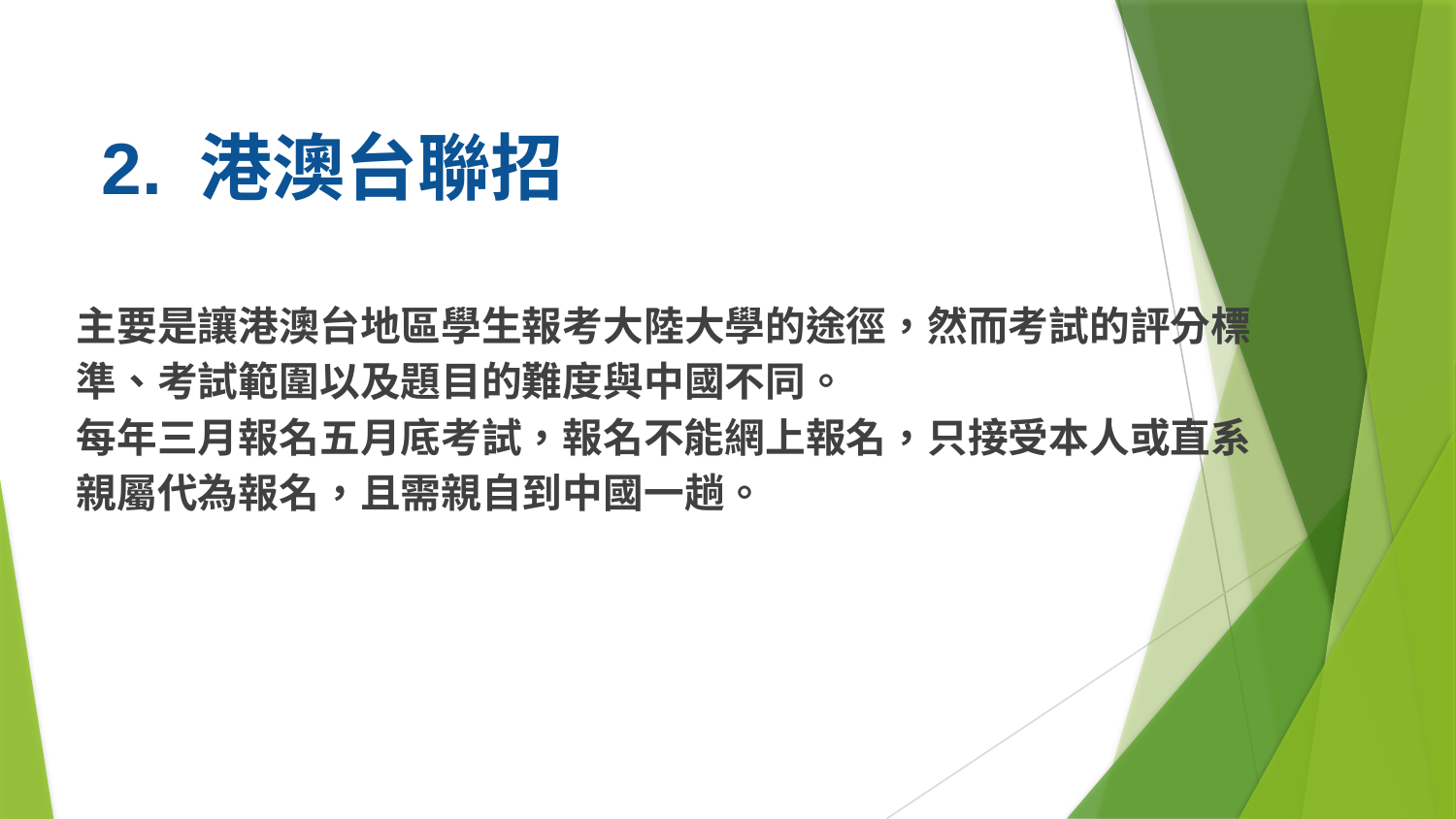

# 2. 港澳台聯招

主要是讓港澳台地區學生報考大陸大學的途徑，然而考試的評分標準、考試範圍以及題目的難度與中國不同。
每年三月報名五月底考試，報名不能網上報名，只接受本人或直系親屬代為報名，且需親自到中國一趟。